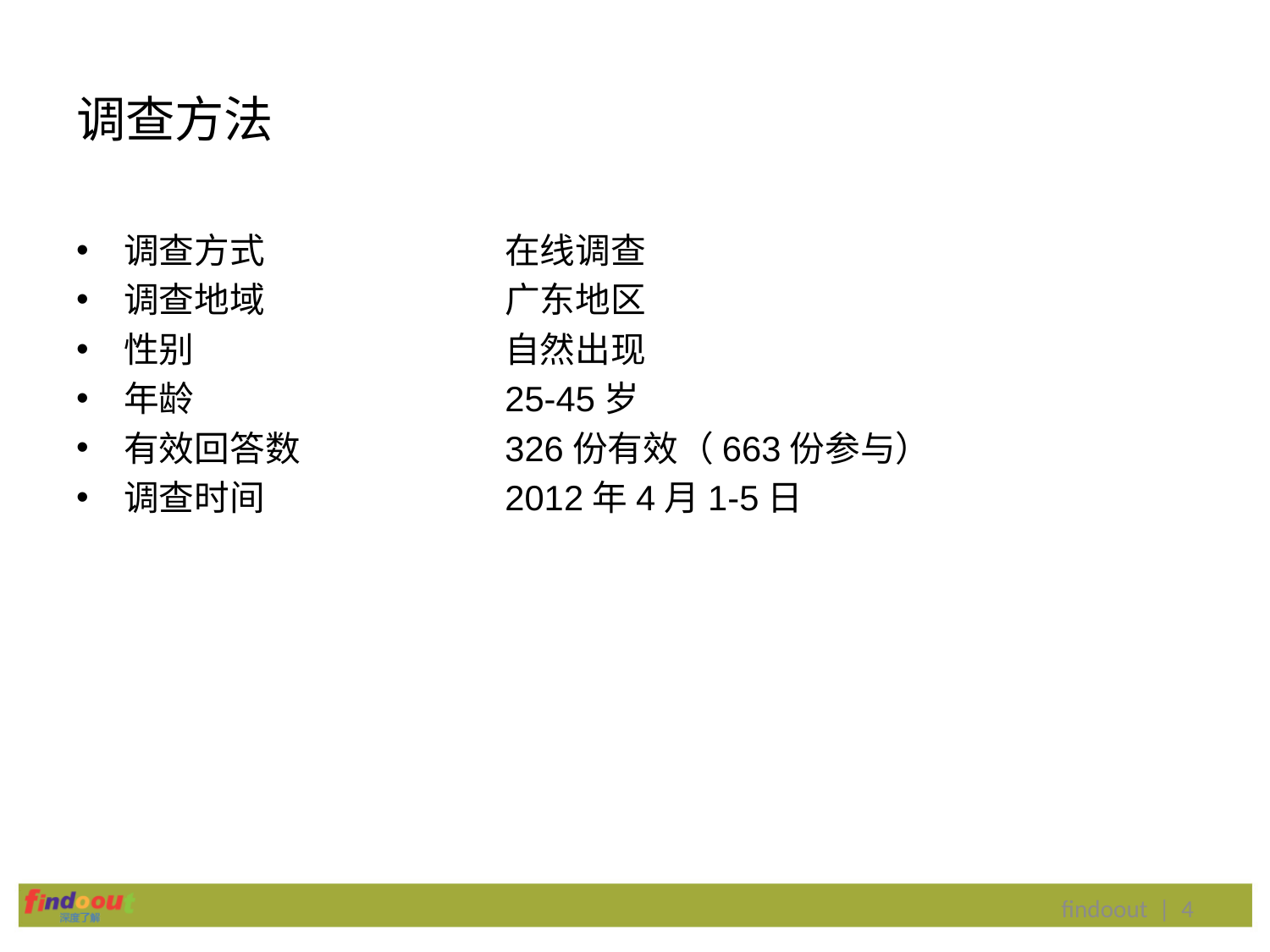

# 调查方法
调查方式		在线调查
调查地域		广东地区
性别			自然出现
年龄			25-45岁
有效回答数		326份有效（663份参与）
调查时间		2012年4月1-5日

findoout  |  4